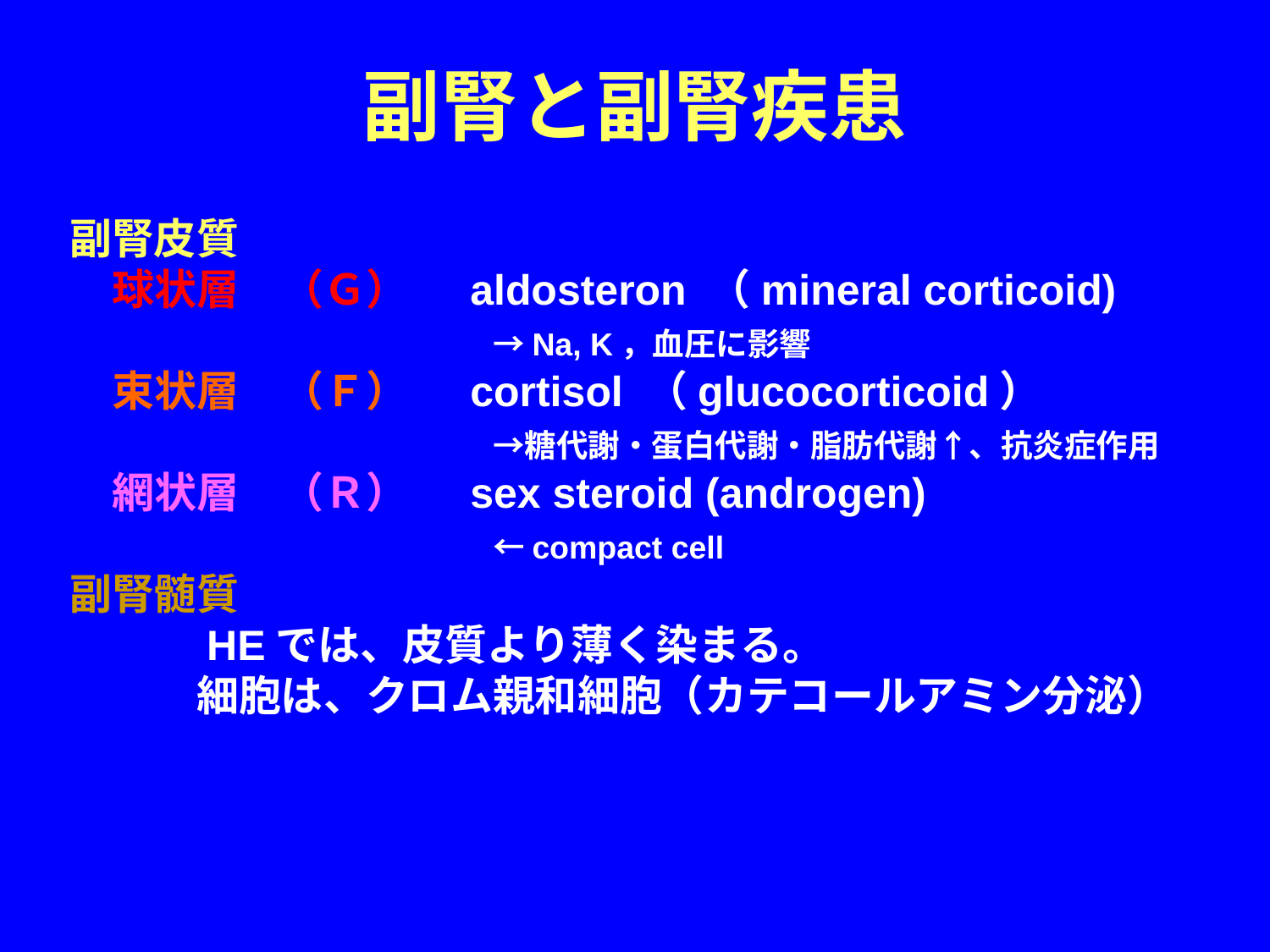

# 副腎と副腎疾患
副腎皮質
　球状層　（Ｇ） 　aldosteron （mineral corticoid)
　　　　　　　　　　→Na, K，血圧に影響
　束状層　（Ｆ）　 cortisol （glucocorticoid）
　　　　　　　　　　→糖代謝・蛋白代謝・脂肪代謝↑、抗炎症作用
　網状層　（Ｒ）　 sex steroid (androgen)
　　　　　　　　　　←compact cell
副腎髄質
　　　HEでは、皮質より薄く染まる。
　　　細胞は、クロム親和細胞（カテコールアミン分泌）